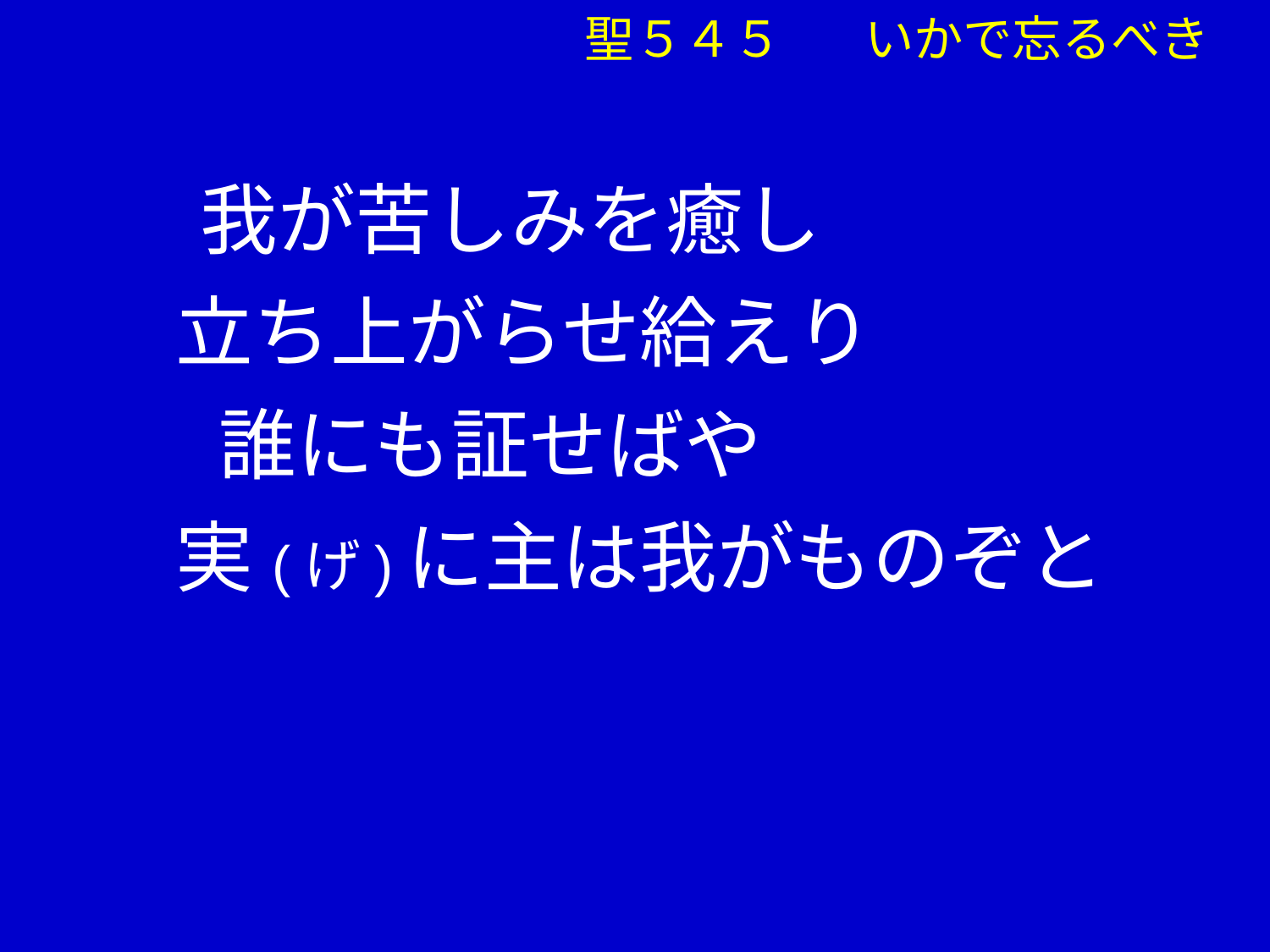

聖５４５   　いかで忘るべき
　 我が苦しみを癒し
   立ち上がらせ給えり
 　誰にも証せばや
   実(げ)に主は我がものぞと